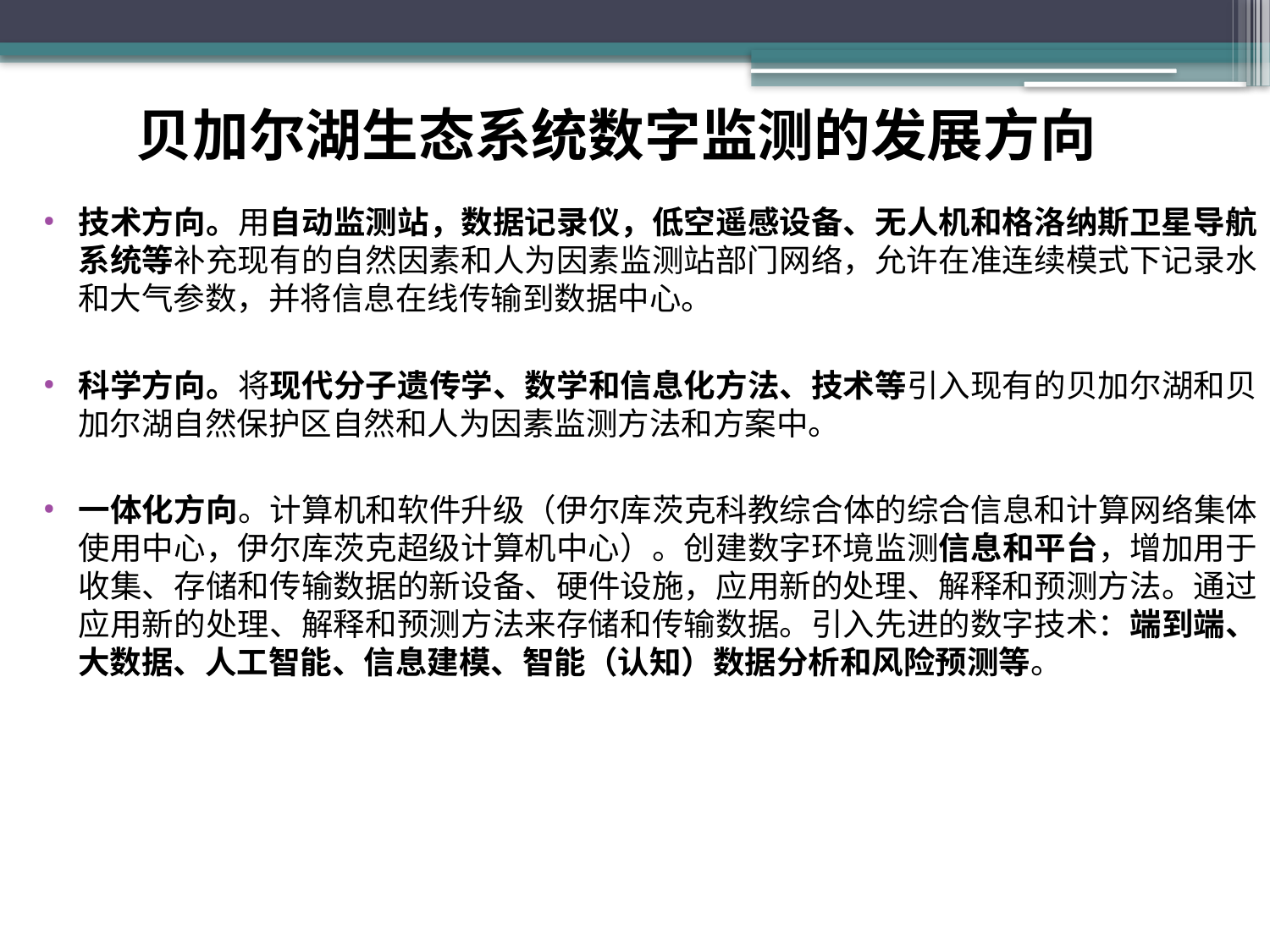

# 贝加尔湖生态系统数字监测的发展方向
技术方向。用自动监测站，数据记录仪，低空遥感设备、无人机和格洛纳斯卫星导航系统等补充现有的自然因素和人为因素监测站部门网络，允许在准连续模式下记录水和大气参数，并将信息在线传输到数据中心。

科学方向。将现代分子遗传学、数学和信息化方法、技术等引入现有的贝加尔湖和贝加尔湖自然保护区自然和人为因素监测方法和方案中。

一体化方向。计算机和软件升级（伊尔库茨克科教综合体的综合信息和计算网络集体使用中心，伊尔库茨克超级计算机中心）。创建数字环境监测信息和平台，增加用于收集、存储和传输数据的新设备、硬件设施，应用新的处理、解释和预测方法。通过应用新的处理、解释和预测方法来存储和传输数据。引入先进的数字技术：端到端、大数据、人工智能、信息建模、智能（认知）数据分析和风险预测等。